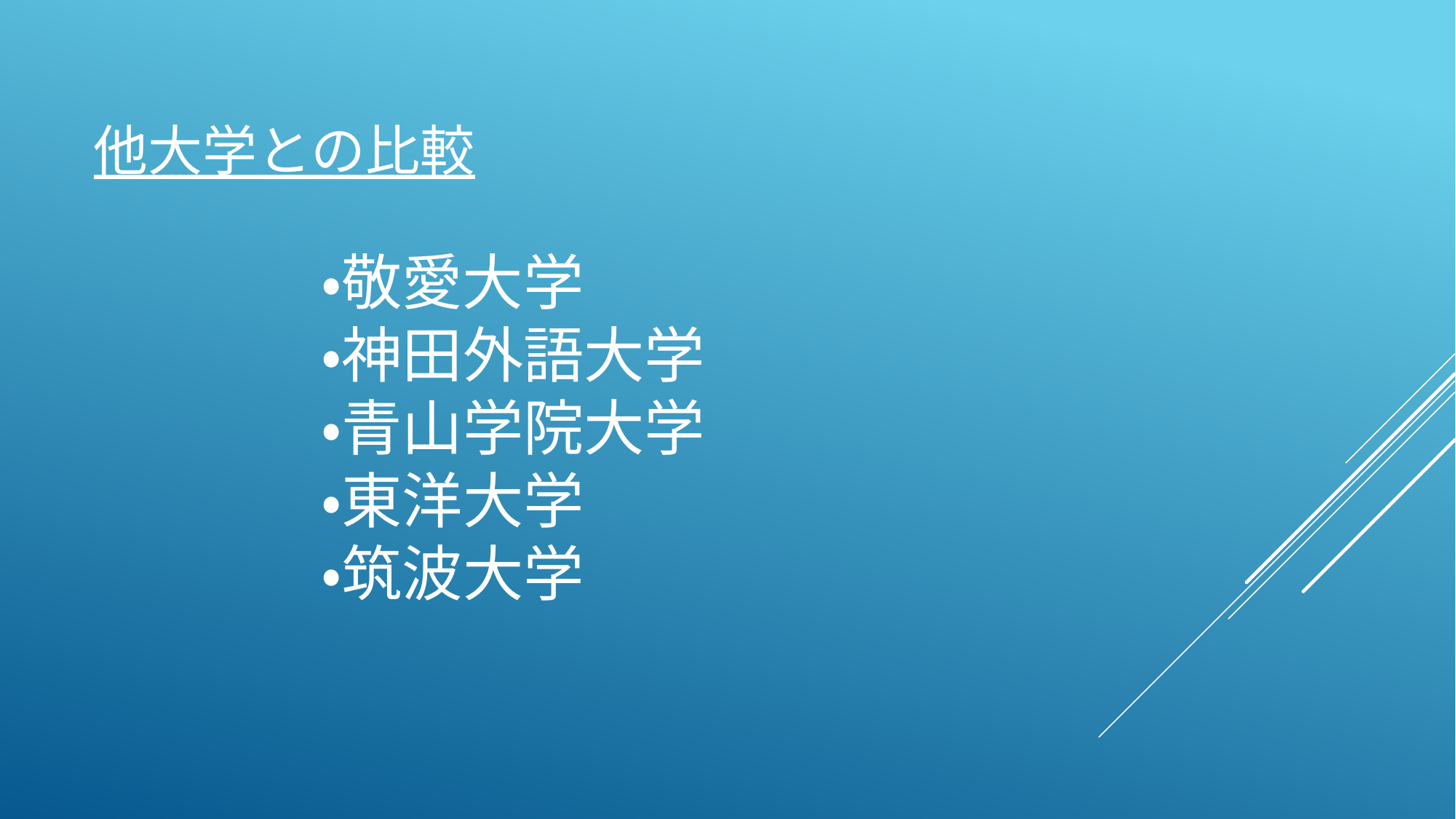

# 他大学との比較
・敬愛大学
・神田外語大学
・青山学院大学
・東洋大学
・筑波大学

[unsupported chart]